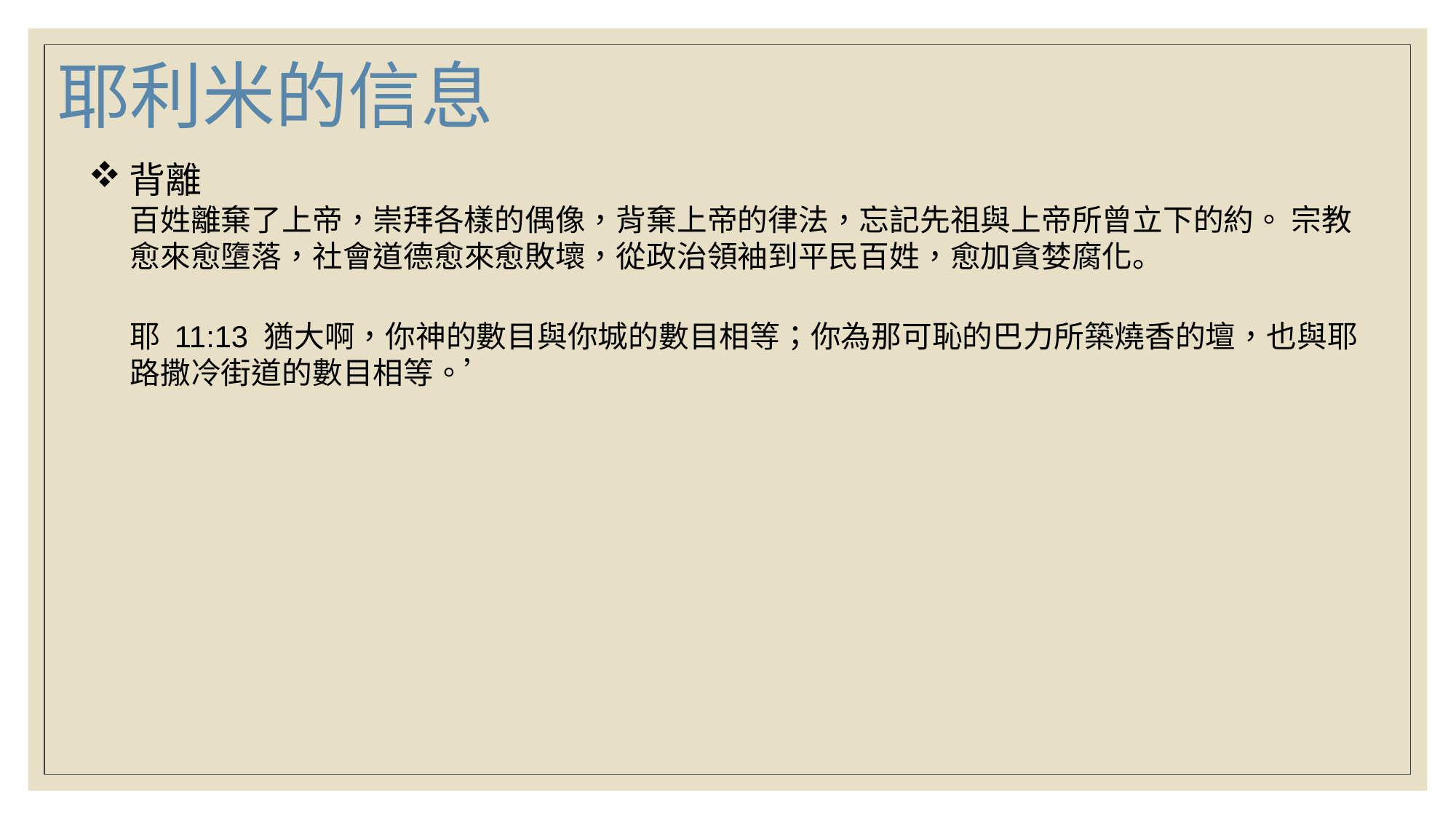

耶利米的信息
背離
百姓離棄了上帝，崇拜各樣的偶像，背棄上帝的律法，忘記先祖與上帝所曾立下的約。 宗教愈來愈墮落，社會道德愈來愈敗壞，從政治領袖到平民百姓，愈加貪婪腐化。

耶 11:13 猶大啊，你神的數目與你城的數目相等；你為那可恥的巴力所築燒香的壇，也與耶路撒冷街道的數目相等。’